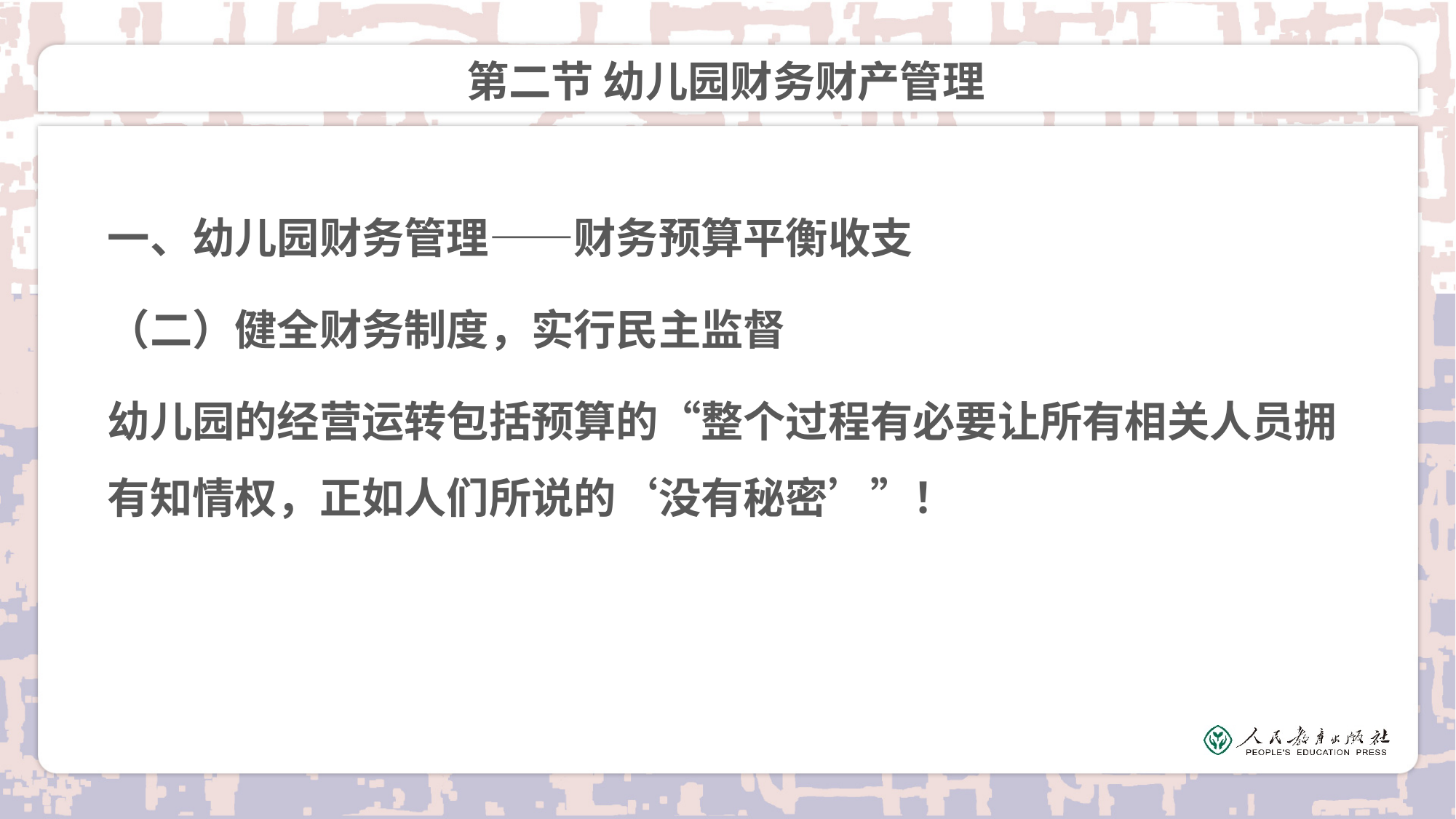

# 第二节 幼儿园财务财产管理
一、幼儿园财务管理——财务预算平衡收支
（二）健全财务制度，实行民主监督
幼儿园的经营运转包括预算的“整个过程有必要让所有相关人员拥有知情权，正如人们所说的‘没有秘密’”！